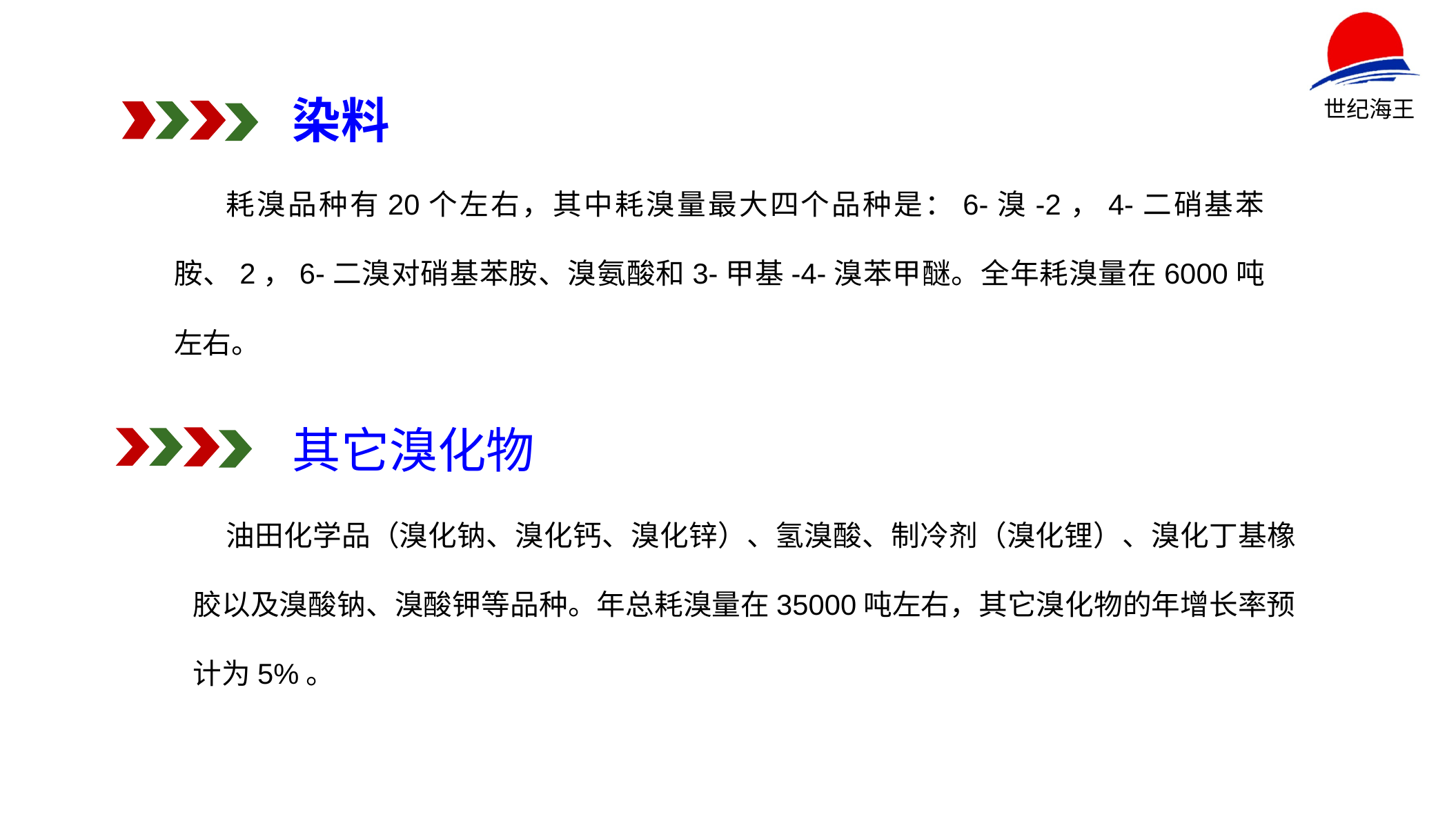

染料

     耗溴品种有20个左右，其中耗溴量最大四个品种是：6-溴-2，4-二硝基苯胺、2，6-二溴对硝基苯胺、溴氨酸和3-甲基-4-溴苯甲醚。全年耗溴量在6000吨左右。
其它溴化物

    油田化学品（溴化钠、溴化钙、溴化锌）、氢溴酸、制冷剂（溴化锂）、溴化丁基橡胶以及溴酸钠、溴酸钾等品种。年总耗溴量在35000吨左右，其它溴化物的年增长率预计为5%。